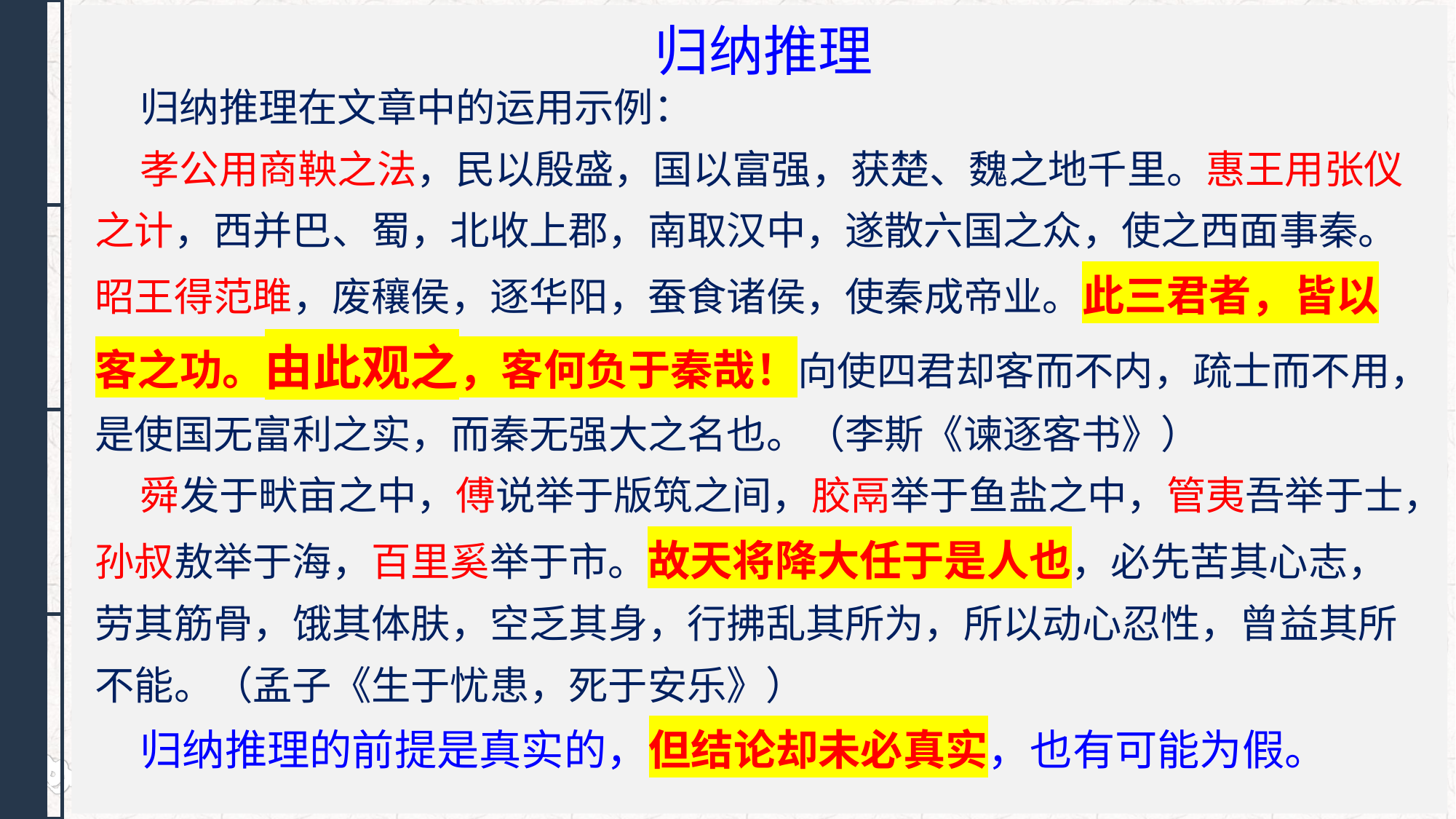

归纳推理
    归纳推理在文章中的运用示例：
    孝公用商鞅之法，民以殷盛，国以富强，获楚、魏之地千里。惠王用张仪之计，西并巴、蜀，北收上郡，南取汉中，遂散六国之众，使之西面事秦。昭王得范雎，废穰侯，逐华阳，蚕食诸侯，使秦成帝业。此三君者，皆以客之功。由此观之，客何负于秦哉！向使四君却客而不内，疏士而不用，是使国无富利之实，而秦无强大之名也。（李斯《谏逐客书》）
    舜发于畎亩之中，傅说举于版筑之间，胶鬲举于鱼盐之中，管夷吾举于士，孙叔敖举于海，百里奚举于市。故天将降大任于是人也，必先苦其心志，劳其筋骨，饿其体肤，空乏其身，行拂乱其所为，所以动心忍性，曾益其所不能。（孟子《生于忧患，死于安乐》）
    归纳推理的前提是真实的，但结论却未必真实，也有可能为假。

PPT模板 http:///moban/